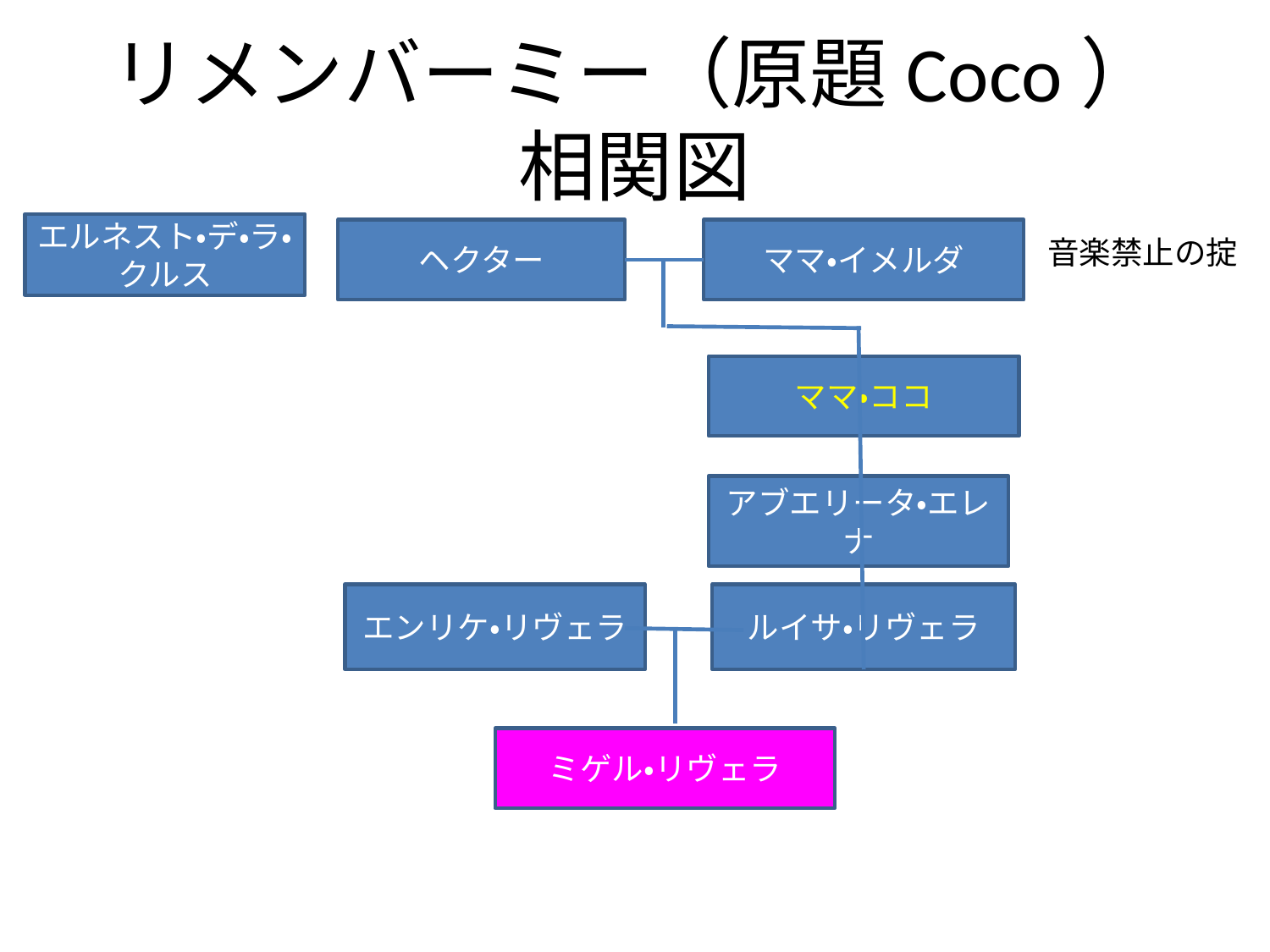

# リメンバーミー（原題Coco）相関図
エルネスト・デ・ラ・クルス
ヘクター
ママ・イメルダ
音楽禁止の掟
ママ・ココ
アブエリータ・エレナ
エンリケ・リヴェラ
ルイサ・リヴェラ
ミゲル・リヴェラ